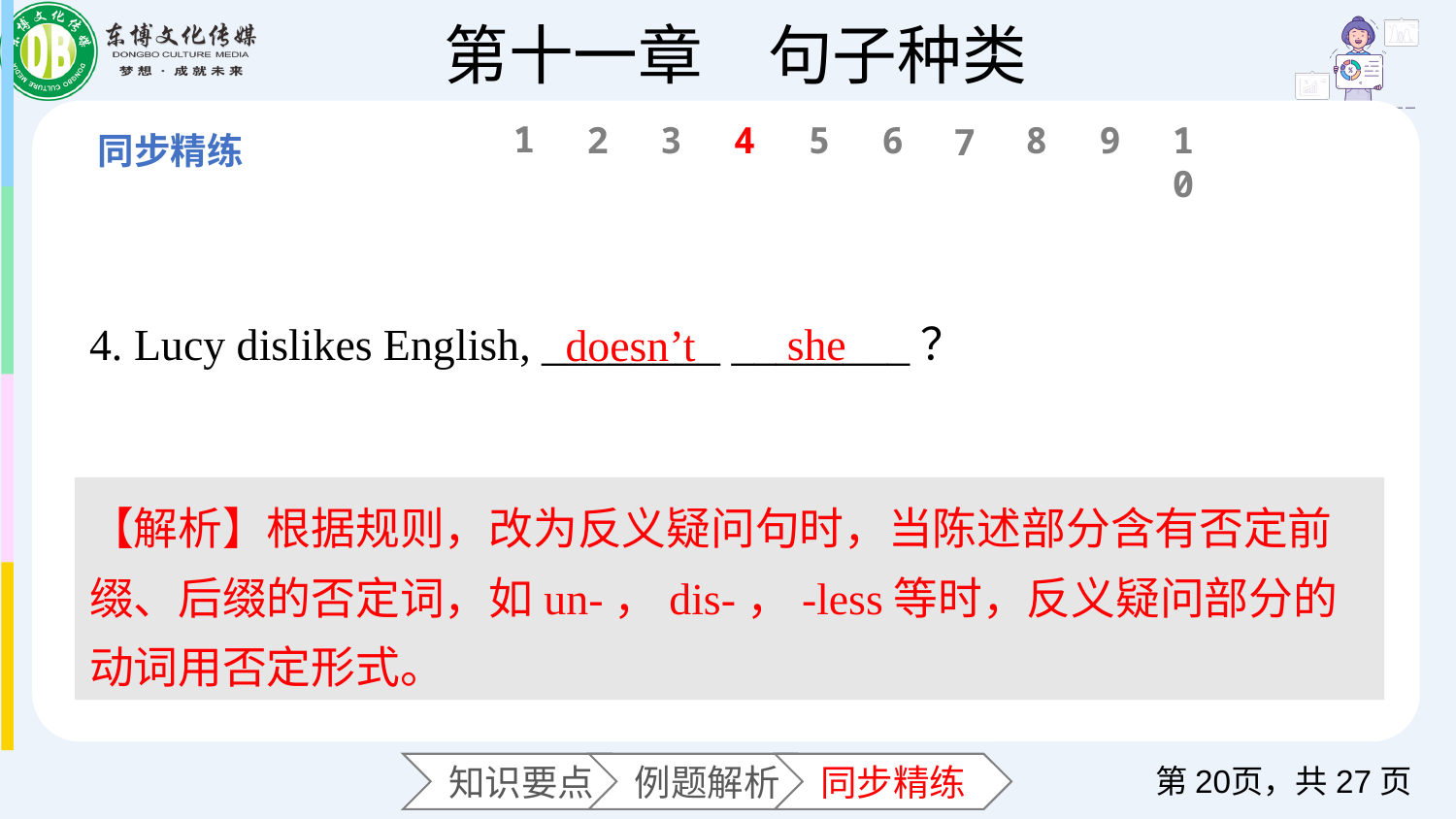

1
6
2
3
4
5
8
9
10
7

4. Lucy dislikes English, ________ ________？
she
doesn’t
【解析】根据规则，改为反义疑问句时，当陈述部分含有否定前缀、后缀的否定词，如un-，dis-，-less等时，反义疑问部分的动词用否定形式。